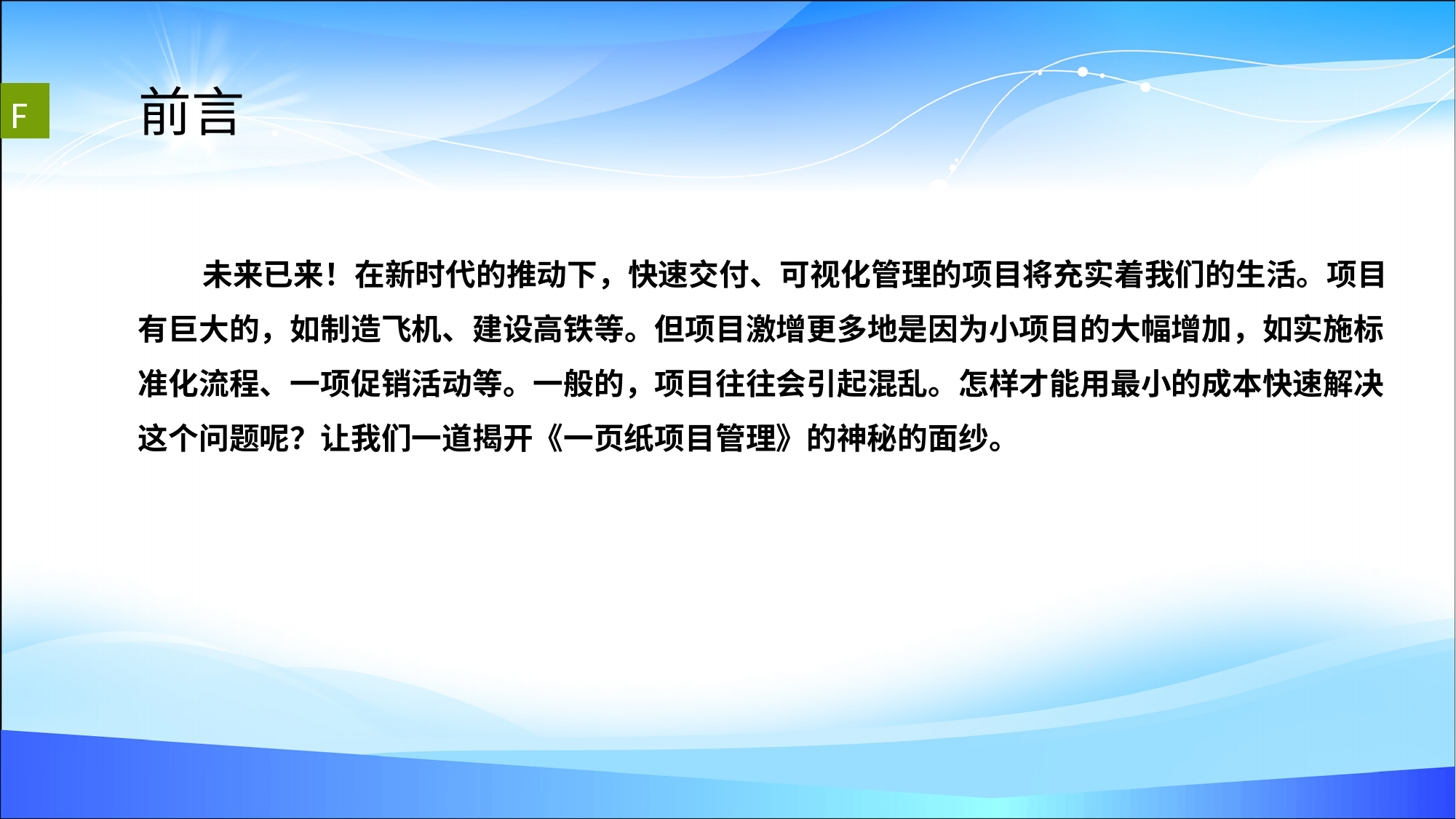

前言

F
未来已来！在新时代的推动下，快速交付、可视化管理的项目将充实着我们的生活。项目有巨大的，如制造飞机、建设高铁等。但项目激增更多地是因为小项目的大幅增加，如实施标准化流程、一项促销活动等。一般的，项目往往会引起混乱。怎样才能用最小的成本快速解决这个问题呢？让我们一道揭开《一页纸项目管理》的神秘的面纱。